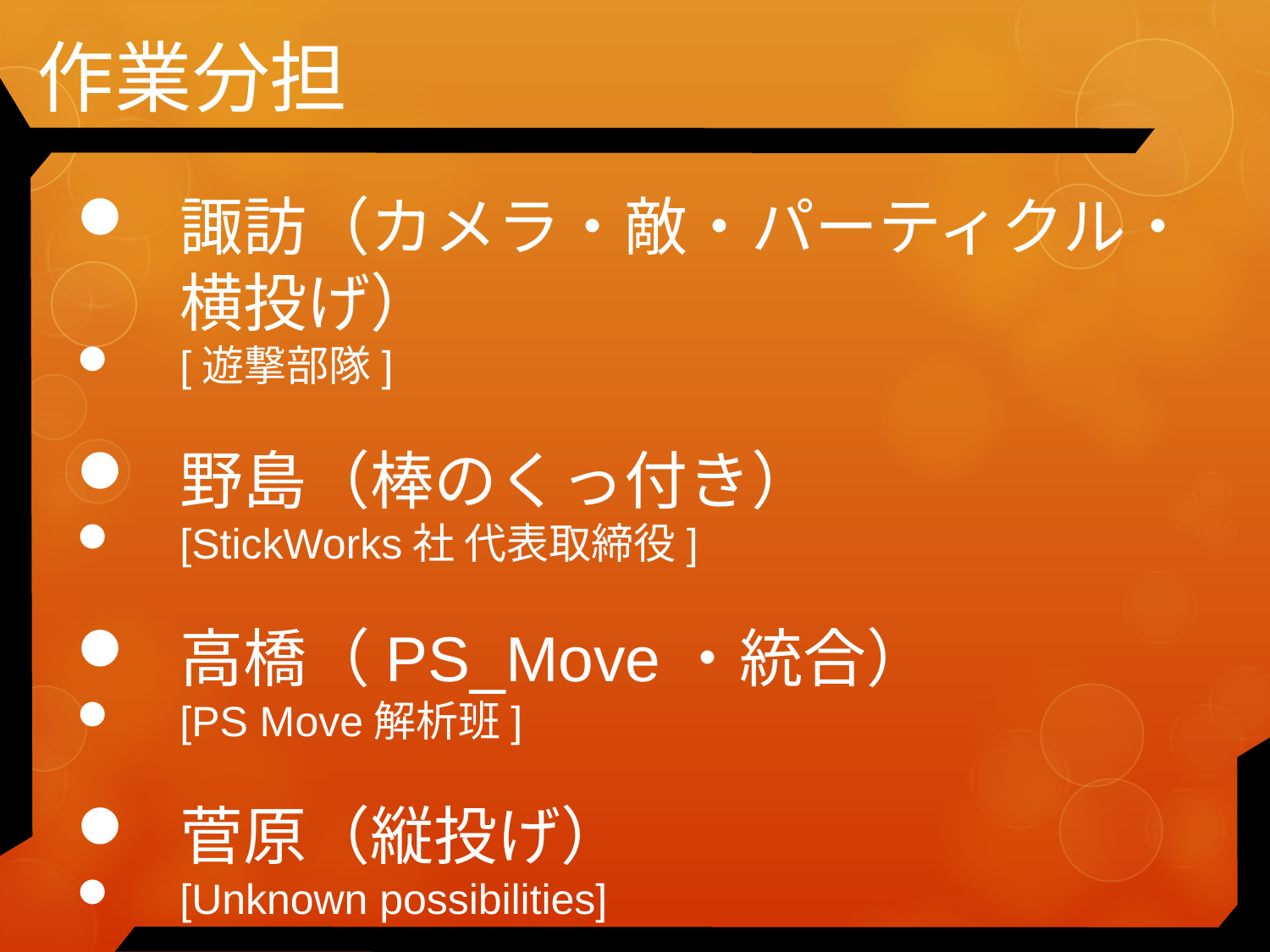

# 作業分担
諏訪（カメラ・敵・パーティクル・横投げ）
[遊撃部隊]

野島（棒のくっ付き）
[StickWorks社 代表取締役]

高橋（PS_Move・統合）
[PS Move解析班]

菅原（縦投げ）
[Unknown possibilities]